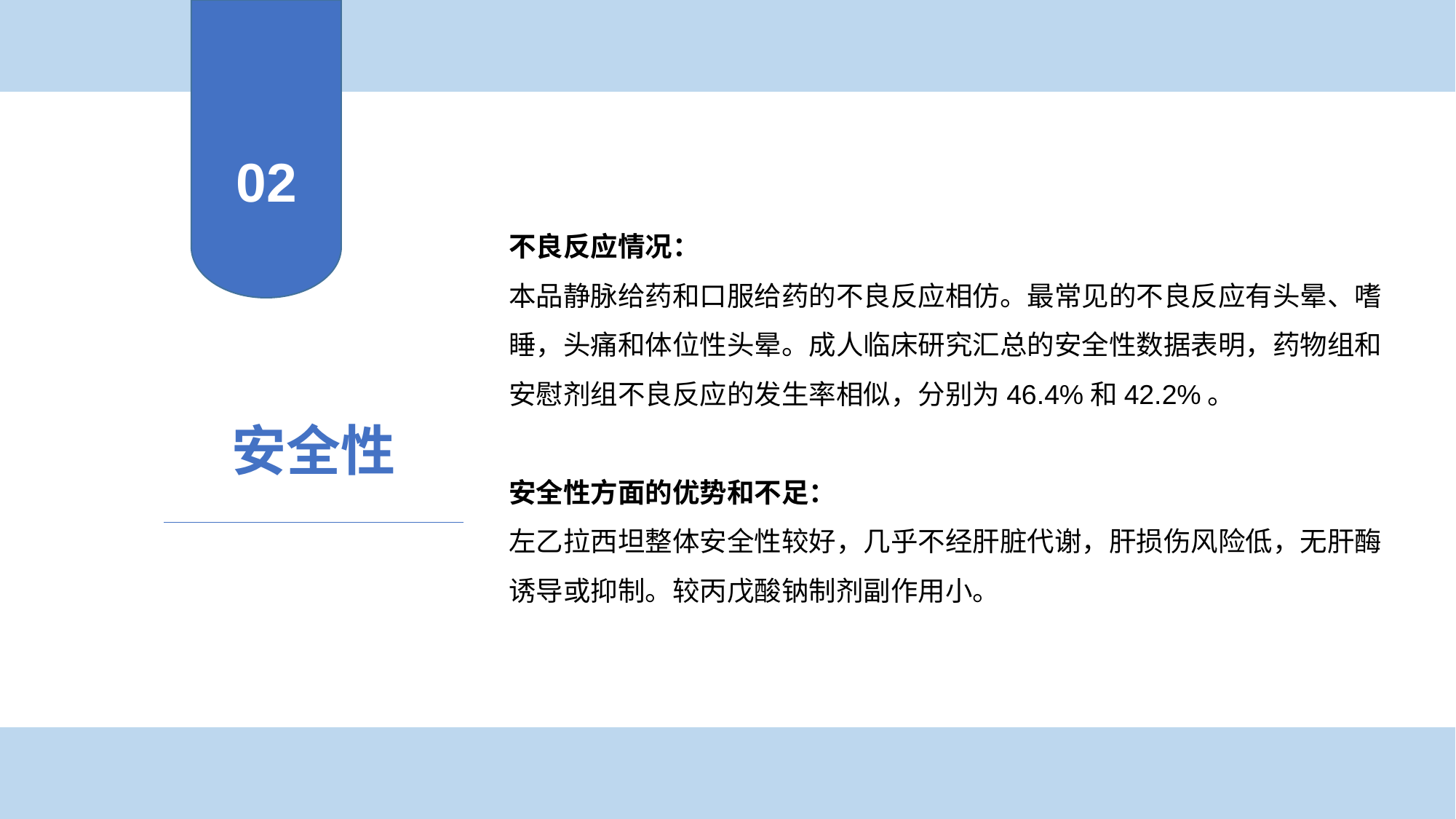

02

不良反应情况：
本品静脉给药和口服给药的不良反应相仿。最常见的不良反应有头晕、嗜睡，头痛和体位性头晕。成人临床研究汇总的安全性数据表明，药物组和安慰剂组不良反应的发生率相似，分别为46.4%和42.2%。

安全性方面的优势和不足：
左乙拉西坦整体安全性较好，几乎不经肝脏代谢，肝损伤风险低，无肝酶诱导或抑制。较丙戊酸钠制剂副作用小。
安全性